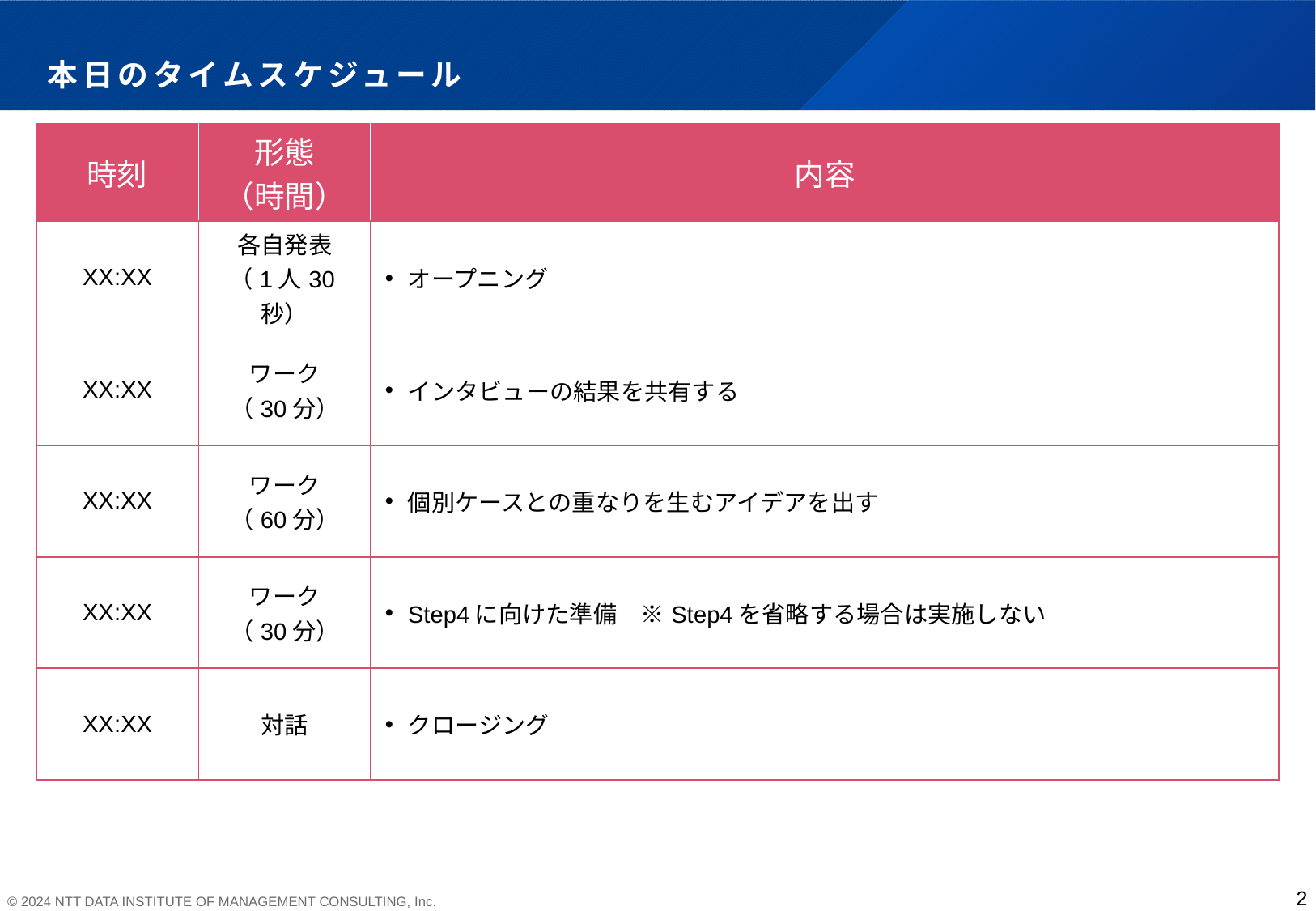

# 本日のタイムスケジュール
| 時刻 | 形態 （時間） | 内容 |
| --- | --- | --- |
| XX:XX | 各自発表 （1人30秒） | オープニング |
| XX:XX | ワーク （30分） | インタビューの結果を共有する |
| XX:XX | ワーク （60分） | 個別ケースとの重なりを生むアイデアを出す |
| XX:XX | ワーク （30分） | Step4に向けた準備　※Step4を省略する場合は実施しない |
| XX:XX | 対話 | クロージング |
2